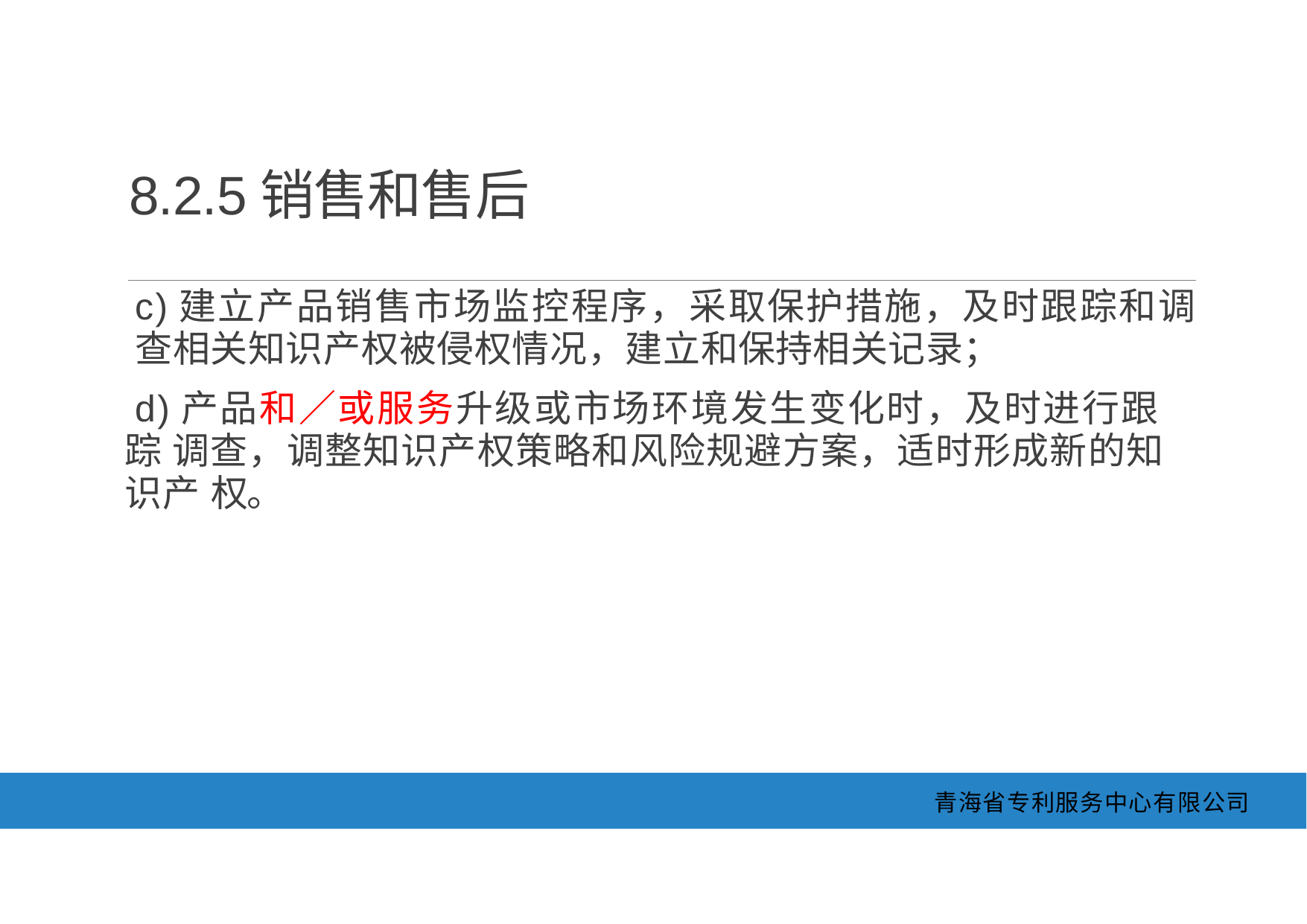

8.2.5销售和售后

c)建立产品销售市场监控程序，采取保护措施，及时跟踪和调 查相关知识产权被侵权情况，建立和保持相关记录；

d)产品和／或服务升级或市场环境发生变化时，及时进行跟踪 调查，调整知识产权策略和风险规避方案，适时形成新的知识产 权。

青海省专利服务中心有限公司